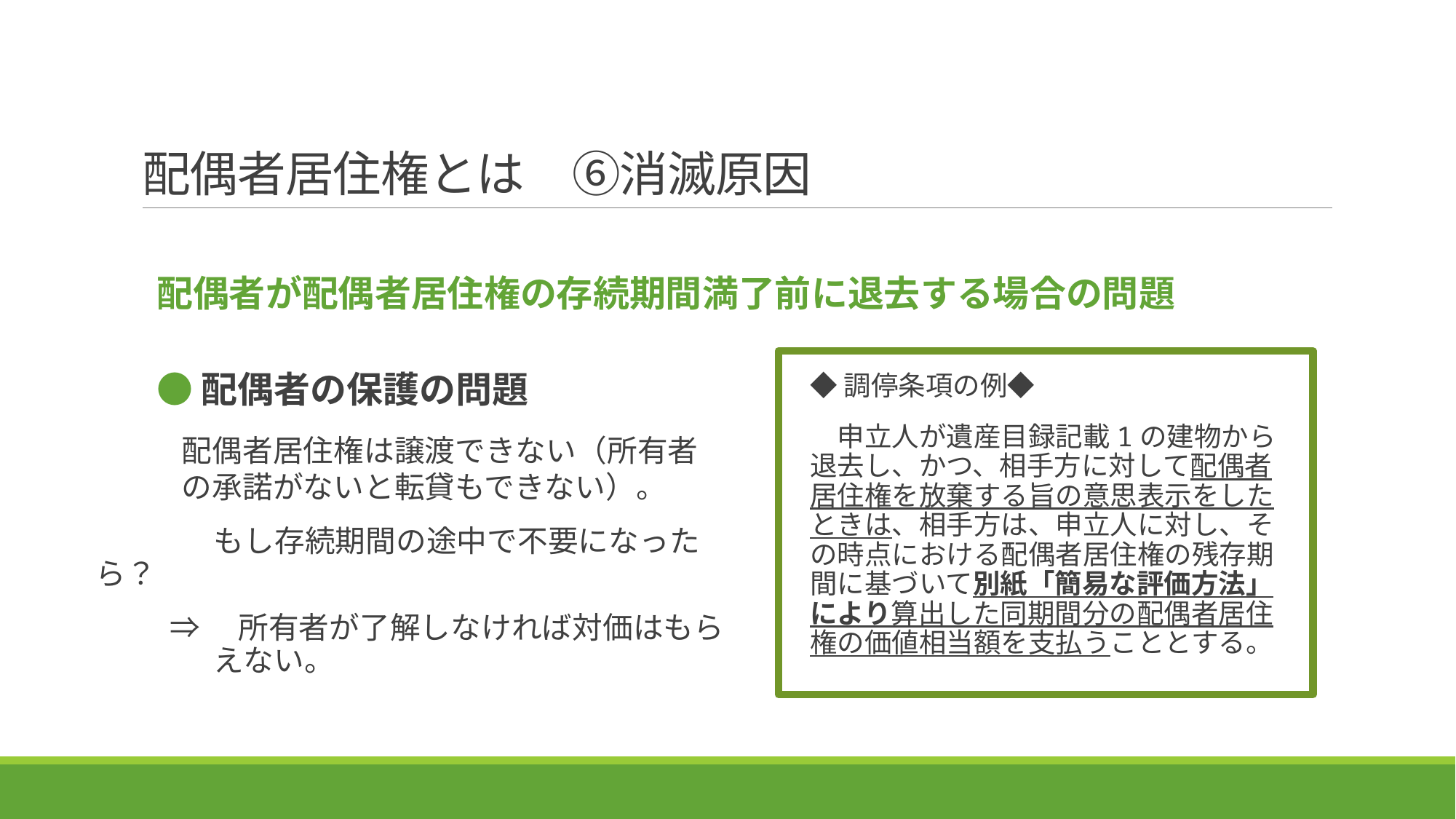

# 配偶者居住権とは　⑥消滅原因

　配偶者が配偶者居住権の存続期間満了前に退去する場合の問題

　　● 配偶者の保護の問題
配偶者居住権は譲渡できない（所有者の承諾がないと転貸もできない）。
　　 　   もし存続期間の途中で不要になったら？
⇒　所有者が了解しなければ対価はもらえない。

◆調停条項の例◆
　申立人が遺産目録記載1の建物から退去し、かつ、相手方に対して配偶者居住権を放棄する旨の意思表示をしたときは、相手方は、申立人に対し、その時点における配偶者居住権の残存期間に基づいて別紙「簡易な評価方法」により算出した同期間分の配偶者居住権の価値相当額を支払うこととする。